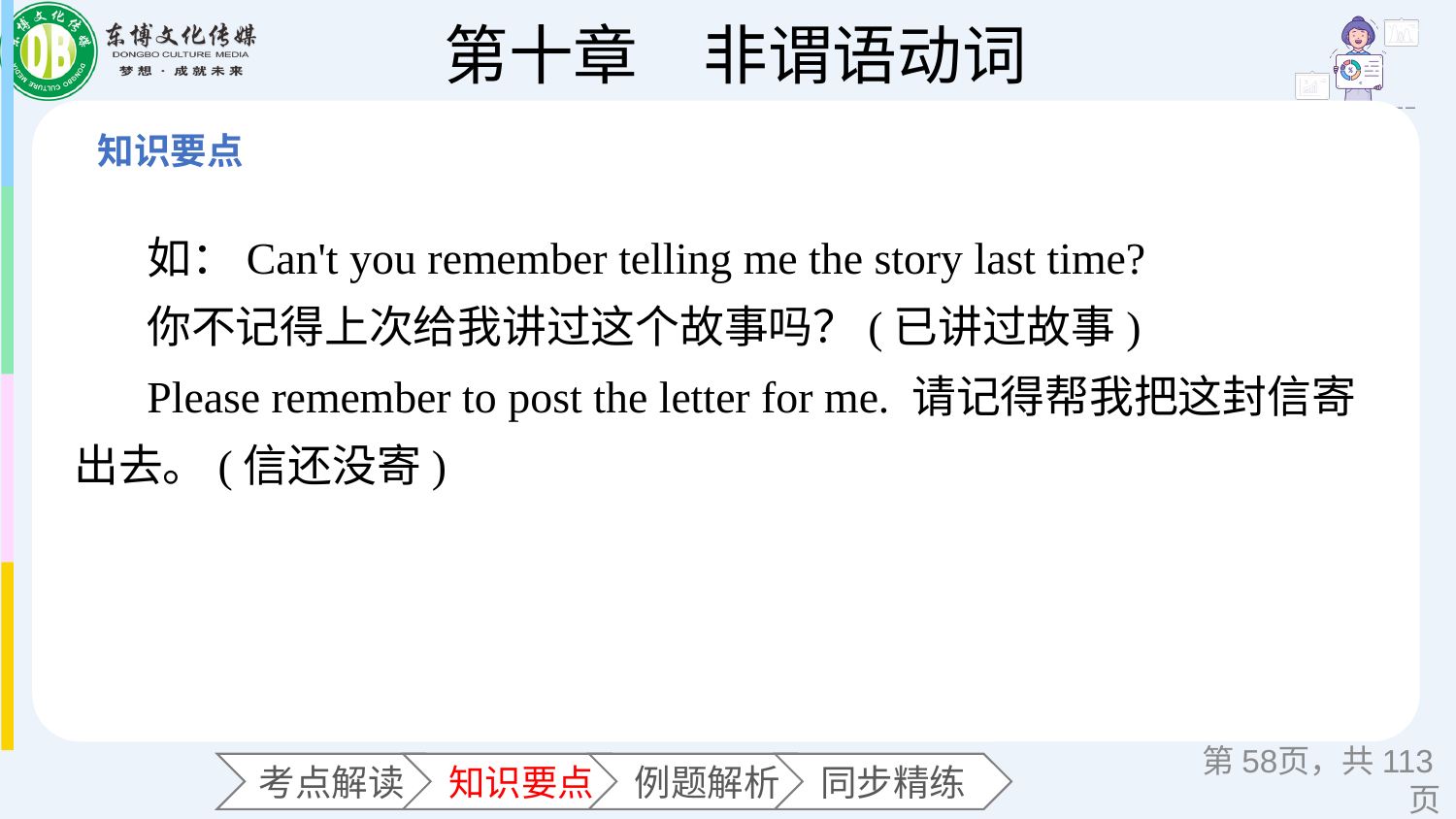

如：Can't you remember telling me the story last time?
你不记得上次给我讲过这个故事吗？(已讲过故事)
Please remember to post the letter for me. 请记得帮我把这封信寄出去。(信还没寄)
第58页，共113页